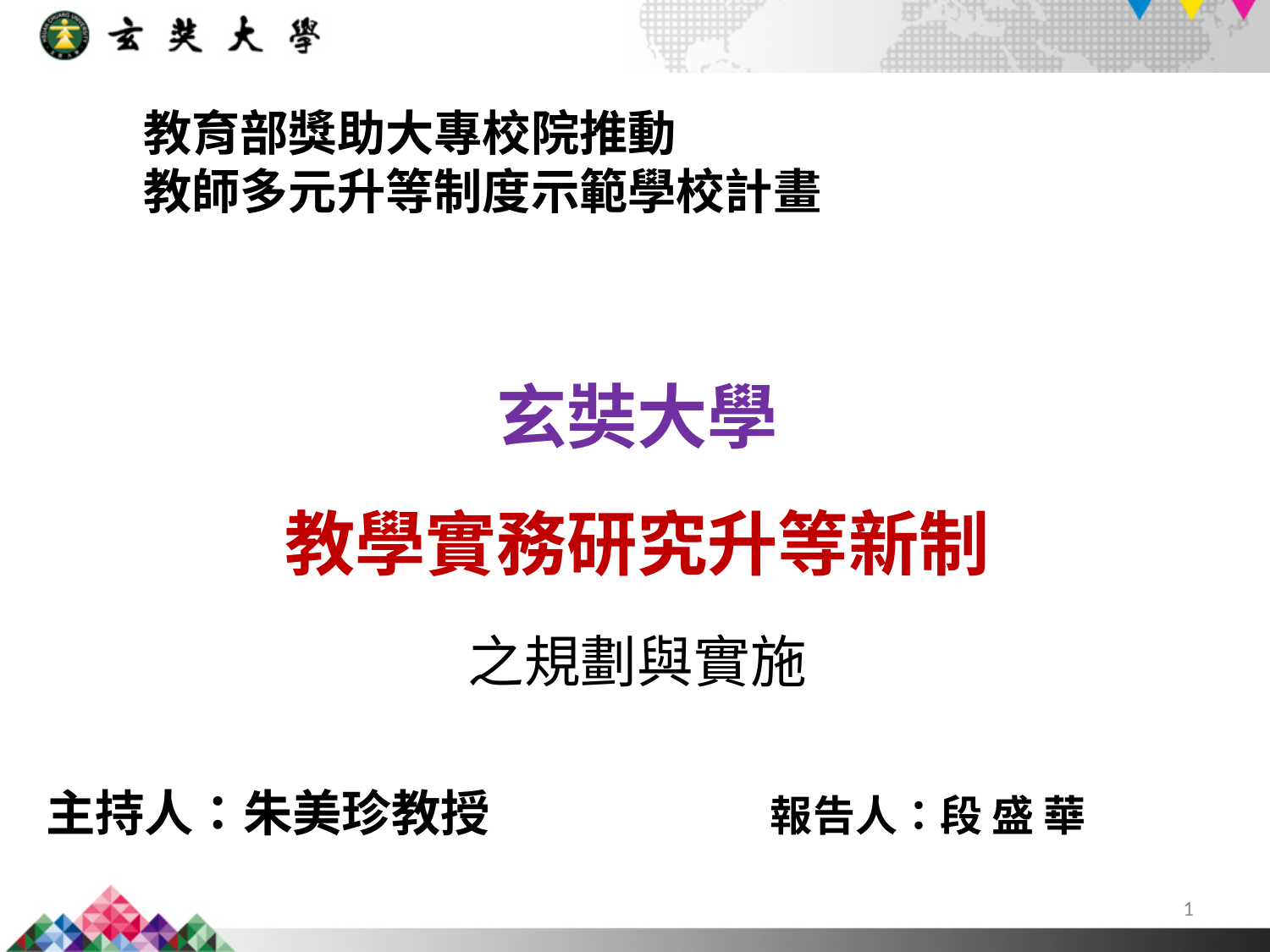

# 教育部獎助大專校院推動 教師多元升等制度示範學校計畫
玄奘大學
教學實務研究升等新制
之規劃與實施

主持人：朱美珍教授                         報告人：段 盛 華
1